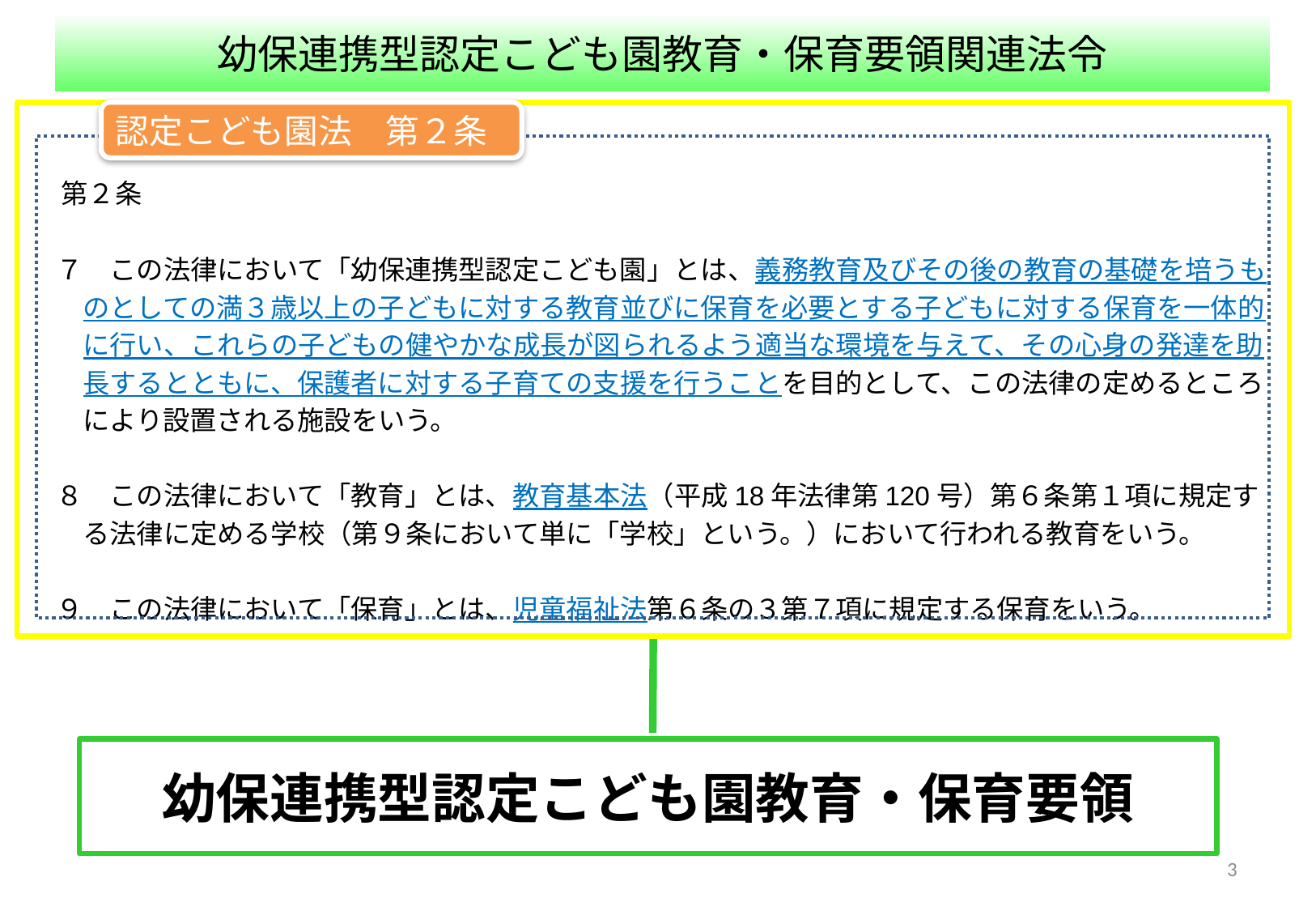

幼保連携型認定こども園教育・保育要領関連法令
認定こども園法　第２条

　第２条

　７　この法律において「幼保連携型認定こども園」とは、義務教育及びその後の教育の基礎を培うも
　　のとしての満３歳以上の子どもに対する教育並びに保育を必要とする子どもに対する保育を一体的
　　に行い、これらの子どもの健やかな成長が図られるよう適当な環境を与えて、その心身の発達を助
　　長するとともに、保護者に対する子育ての支援を行うことを目的として、この法律の定めるところ
　　により設置される施設をいう。

　８　この法律において「教育」とは、教育基本法（平成18年法律第120号）第６条第１項に規定す
　　る法律に定める学校（第９条において単に「学校」という。）において行われる教育をいう。

　９　この法律において「保育」とは、児童福祉法第６条の３第７項に規定する保育をいう。

幼保連携型認定こども園教育・保育要領
3